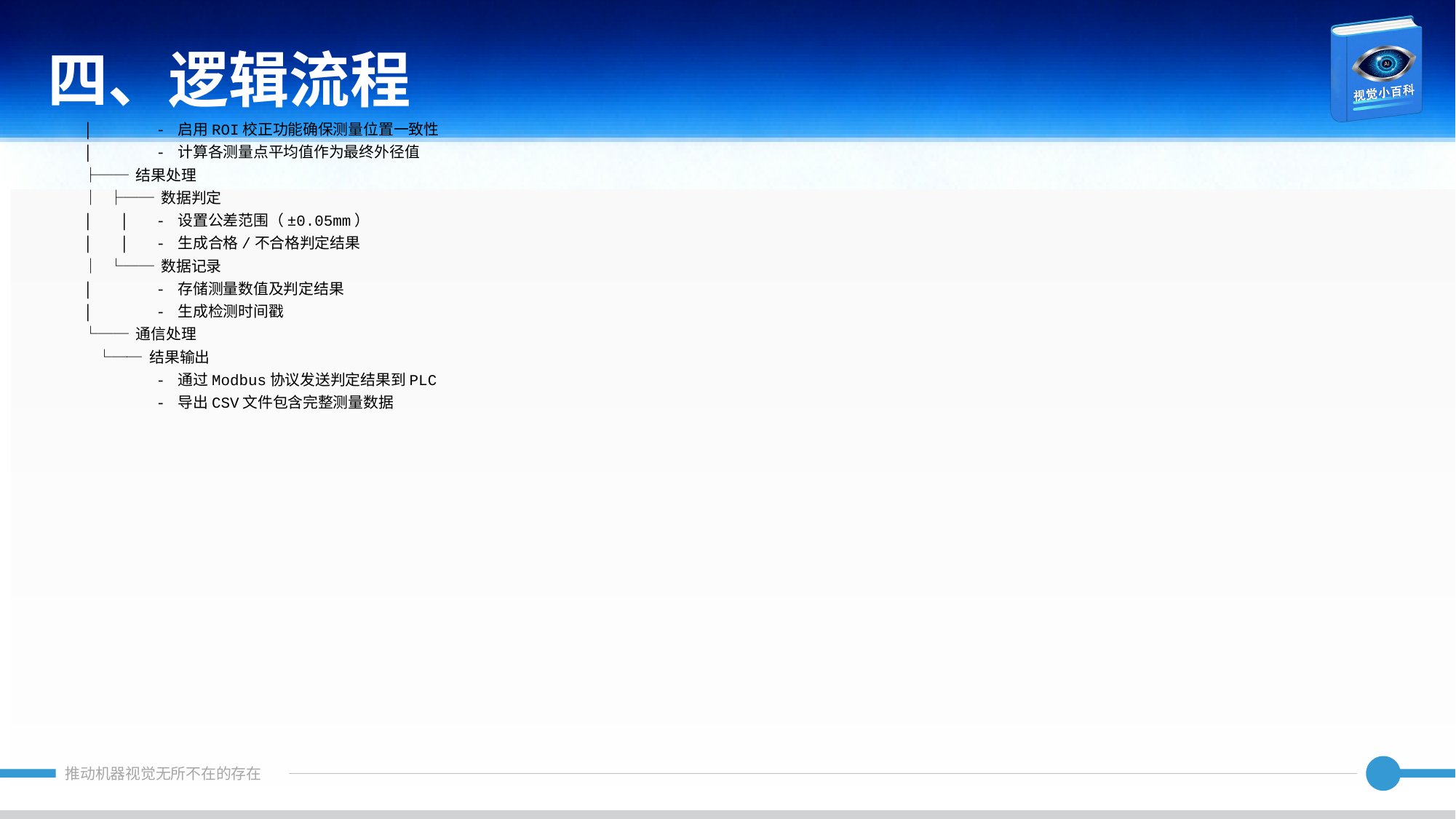

四、逻辑流程

│       - 启用ROI校正功能确保测量位置一致性
│       - 计算各测量点平均值作为最终外径值
├── 结果处理
│   ├── 数据判定
│   │   - 设置公差范围（±0.05mm）
│   │   - 生成合格/不合格判定结果
│   └── 数据记录
│       - 存储测量数值及判定结果
│       - 生成检测时间戳
└── 通信处理
    └── 结果输出
        - 通过Modbus协议发送判定结果到PLC
        - 导出CSV文件包含完整测量数据
9